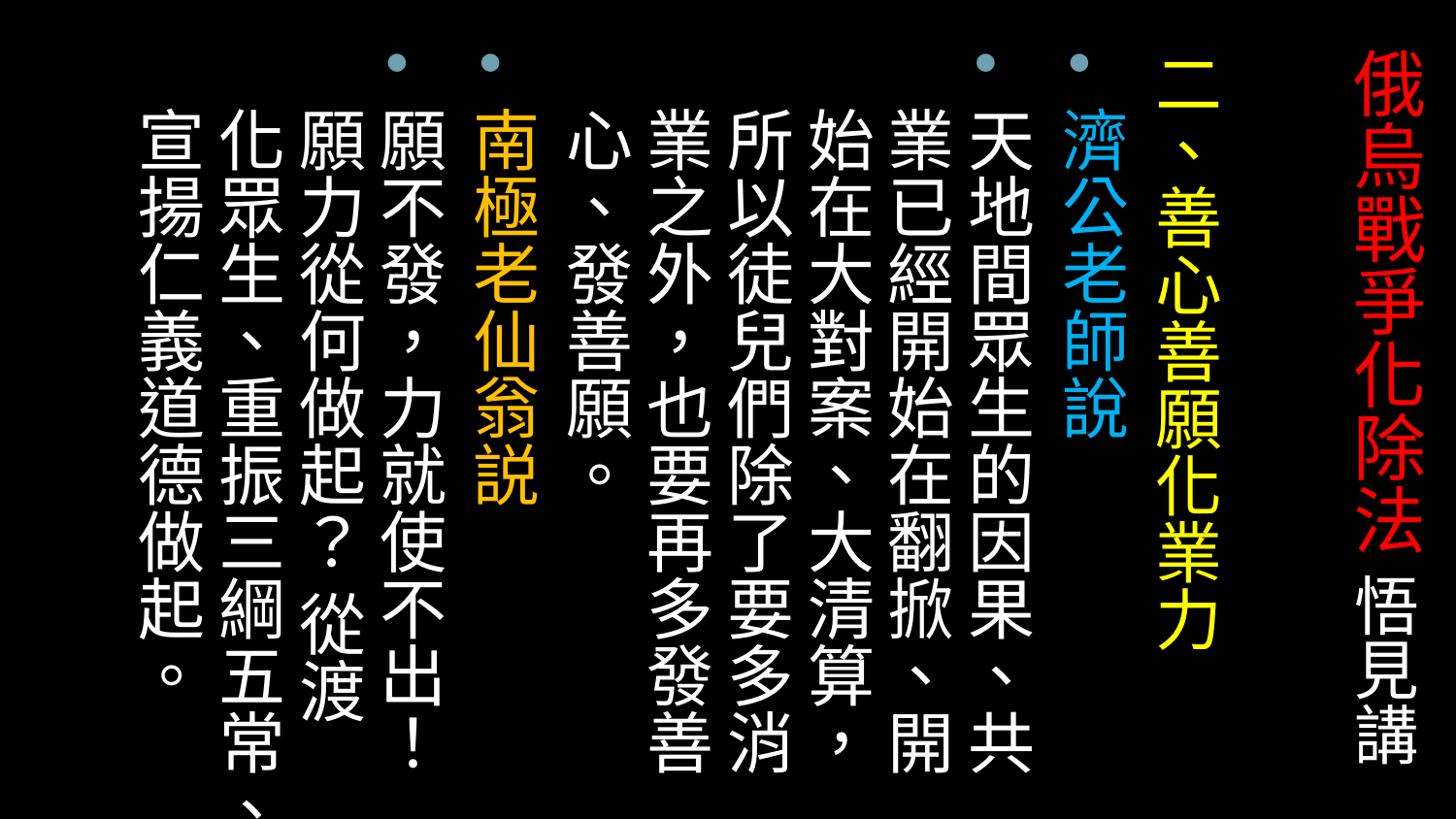

# 俄烏戰爭化除法 悟見講
二、善心善願化業力
濟公老師說
天地間眾生的因果、共業已經開始在翻掀、開始在大對案、大清算，所以徒兒們除了要多消業之外，也要再多發善心、發善願。
南極老仙翁説
願不發，力就使不出！ 願力從何做起？ 從渡化眾生、重振三綱五常、宣揚仁義道德做起。